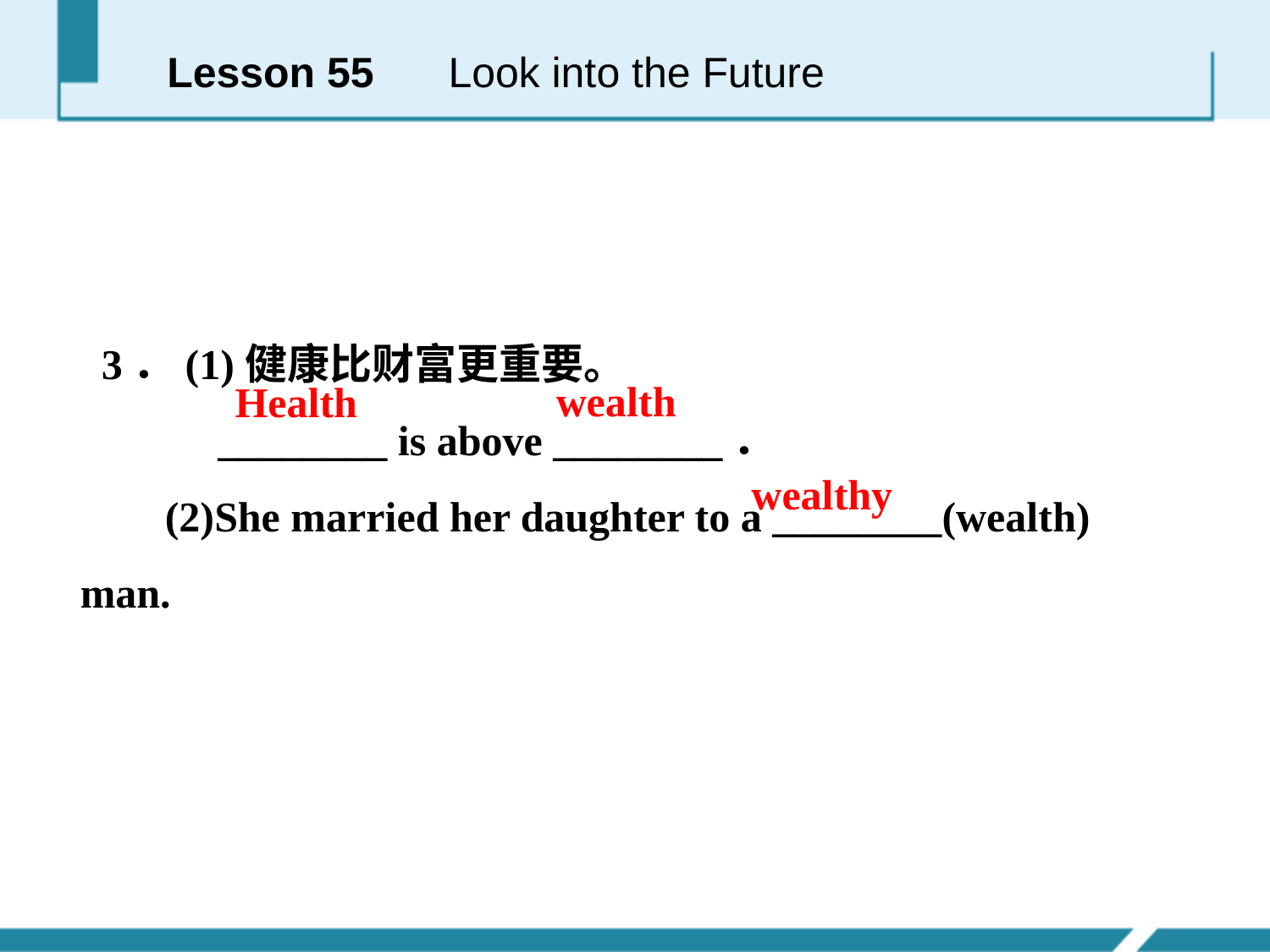

Lesson 55 　Look into the Future
  3．(1)健康比财富更重要。
             ________ is above ________．
        (2)She married her daughter to a ________(wealth) man.
wealth
Health
wealthy